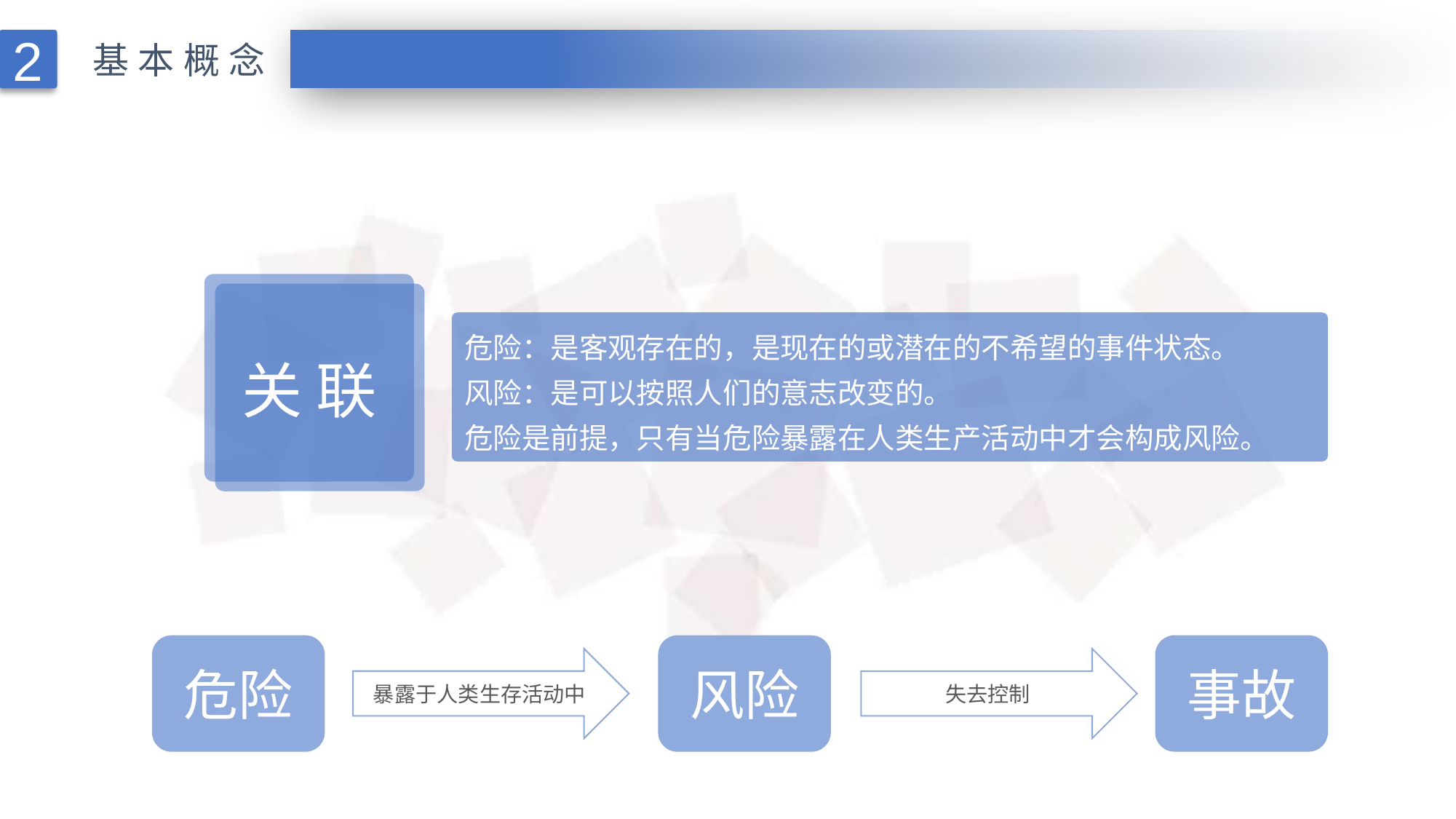

2

基本概念
关 联

危险：是客观存在的，是现在的或潜在的不希望的事件状态。
风险：是可以按照人们的意志改变的。
危险是前提，只有当危险暴露在人类生产活动中才会构成风险。
事故
危险
风险
暴露于人类生存活动中
失去控制